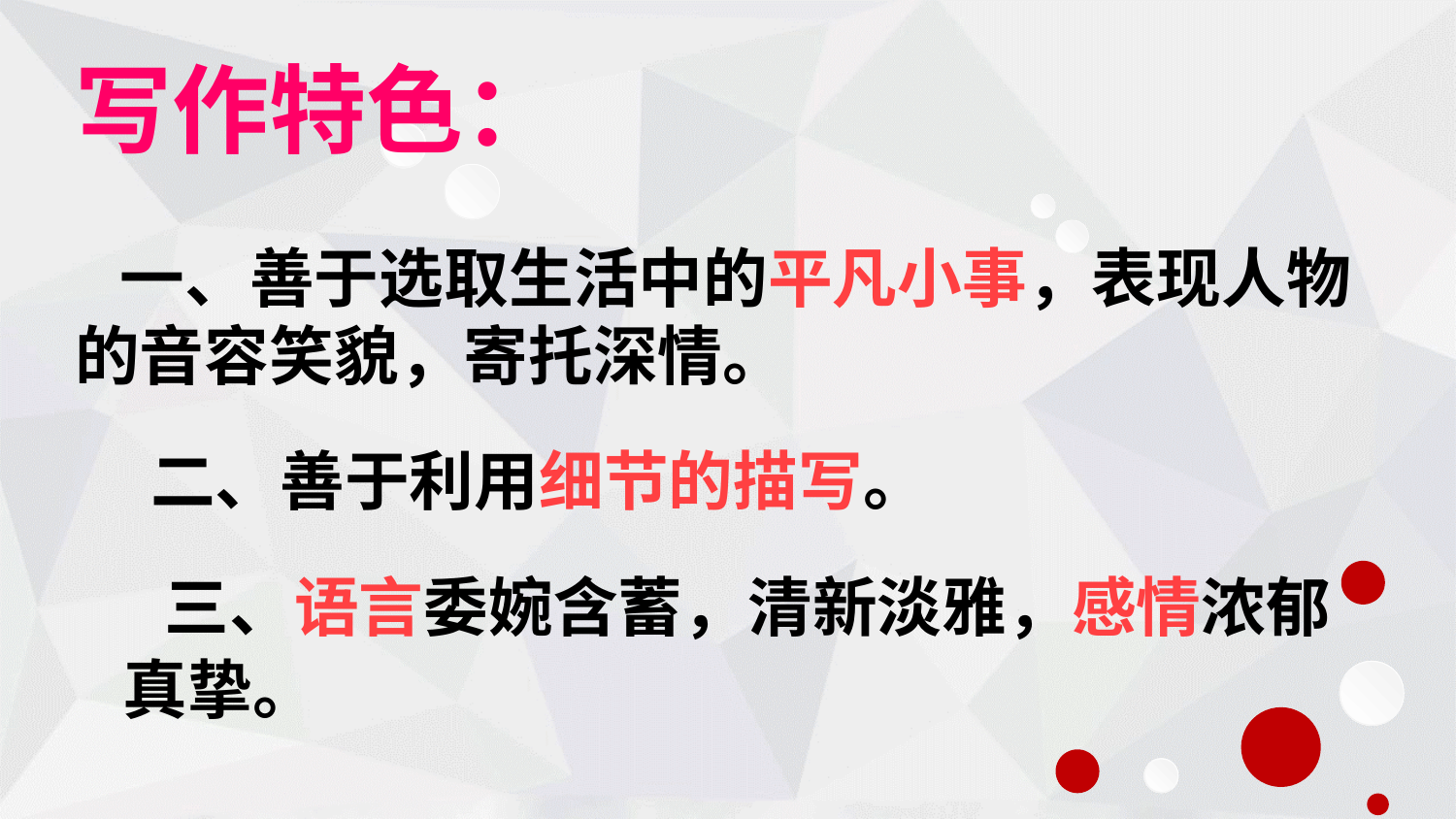

写作特色：

  一、善于选取生活中的平凡小事，表现人物的音容笑貌，寄托深情。
  二、善于利用细节的描写。
 三、语言委婉含蓄，清新淡雅，感情浓郁真挚。